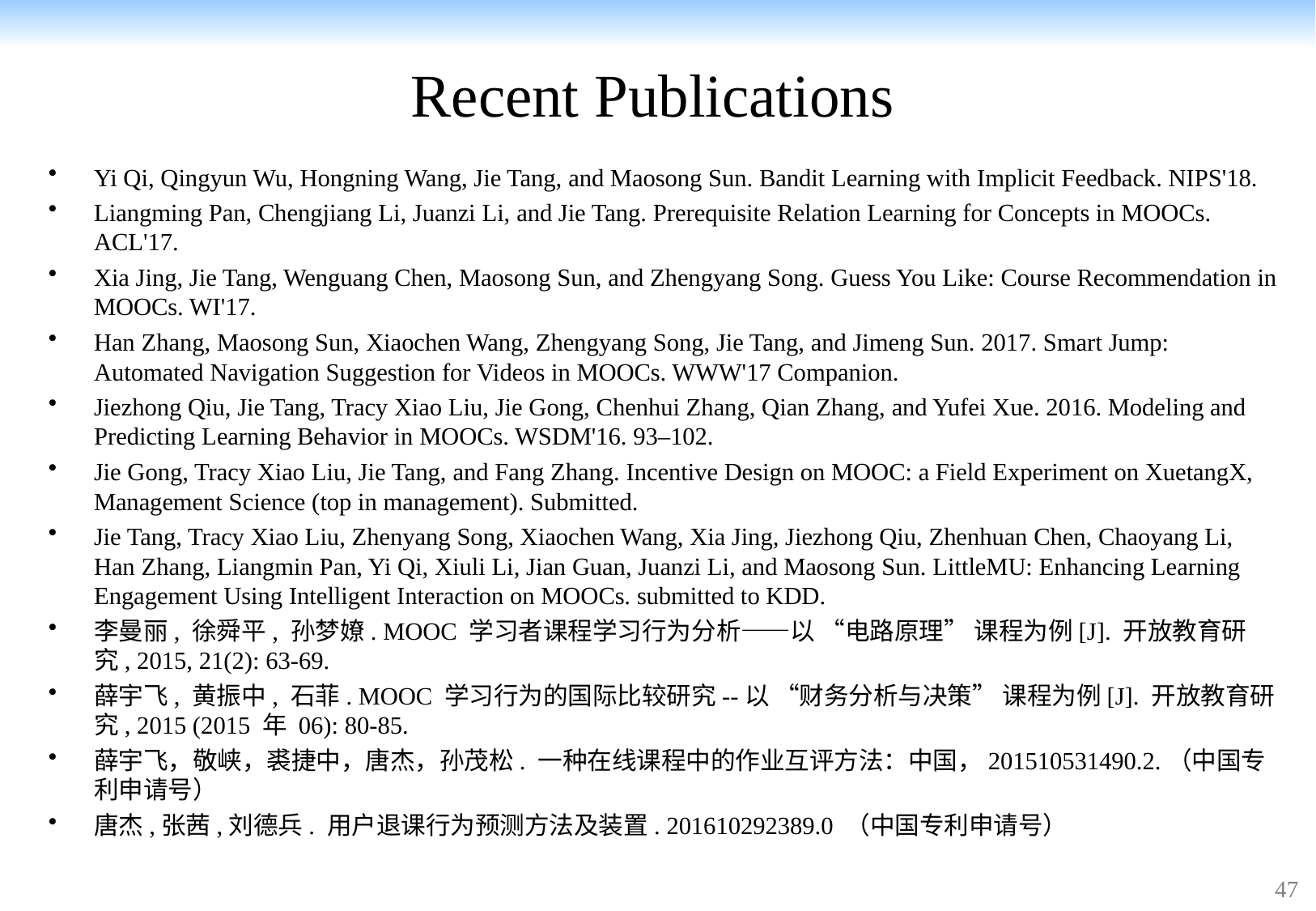

# Recent Publications
Yi Qi, Qingyun Wu, Hongning Wang, Jie Tang, and Maosong Sun. Bandit Learning with Implicit Feedback. NIPS'18.
Liangming Pan, Chengjiang Li, Juanzi Li, and Jie Tang. Prerequisite Relation Learning for Concepts in MOOCs. ACL'17.
Xia Jing, Jie Tang, Wenguang Chen, Maosong Sun, and Zhengyang Song. Guess You Like: Course Recommendation in MOOCs. WI'17.
Han Zhang, Maosong Sun, Xiaochen Wang, Zhengyang Song, Jie Tang, and Jimeng Sun. 2017. Smart Jump: Automated Navigation Suggestion for Videos in MOOCs. WWW'17 Companion.
Jiezhong Qiu, Jie Tang, Tracy Xiao Liu, Jie Gong, Chenhui Zhang, Qian Zhang, and Yufei Xue. 2016. Modeling and Predicting Learning Behavior in MOOCs. WSDM'16. 93–102.
Jie Gong, Tracy Xiao Liu, Jie Tang, and Fang Zhang. Incentive Design on MOOC: a Field Experiment on XuetangX, Management Science (top in management). Submitted.
Jie Tang, Tracy Xiao Liu, Zhenyang Song, Xiaochen Wang, Xia Jing, Jiezhong Qiu, Zhenhuan Chen, Chaoyang Li, Han Zhang, Liangmin Pan, Yi Qi, Xiuli Li, Jian Guan, Juanzi Li, and Maosong Sun. LittleMU: Enhancing Learning Engagement Using Intelligent Interaction on MOOCs. submitted to KDD.
李曼丽, 徐舜平, 孙梦嫽. MOOC 学习者课程学习行为分析——以 “电路原理” 课程为例[J]. 开放教育研究, 2015, 21(2): 63-69.
薛宇飞, 黄振中, 石菲. MOOC 学习行为的国际比较研究--以 “财务分析与决策” 课程为例[J]. 开放教育研究, 2015 (2015 年 06): 80-85.
薛宇飞，敬峡，裘捷中，唐杰，孙茂松. 一种在线课程中的作业互评方法：中国，201510531490.2.（中国专利申请号）
唐杰,张茜,刘德兵. 用户退课行为预测方法及装置. 201610292389.0 （中国专利申请号）